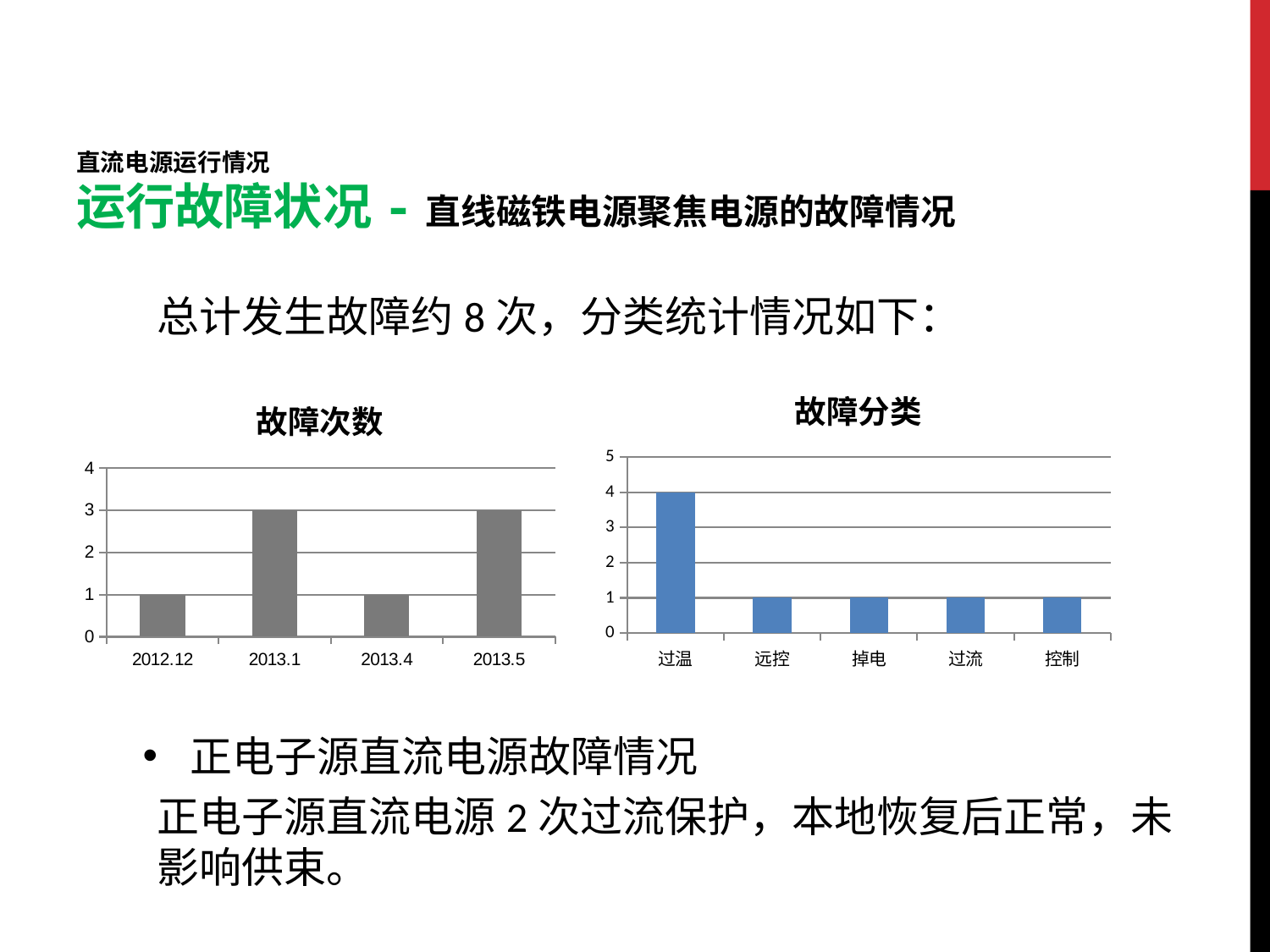

# 直流电源运行情况
运行故障状况-直线磁铁电源聚焦电源的故障情况
总计发生故障约8次，分类统计情况如下：

### Chart:

| Category | 故障分类 |
|---|---|
| 过温 | 4.0 |
| 远控 | 1.0 |
| 掉电 | 1.0 |
| 过流 | 1.0 |
| 控制 | 1.0 |

### Chart: 故障次数

| Category | 次数 |
|---|---|
| 2012.12 | 1.0 |
| 2013.1 | 3.0 |
| 2013.4 | 1.0 |
| 2013.5 | 3.0 |
正电子源直流电源故障情况
正电子源直流电源2次过流保护，本地恢复后正常，未影响供束。